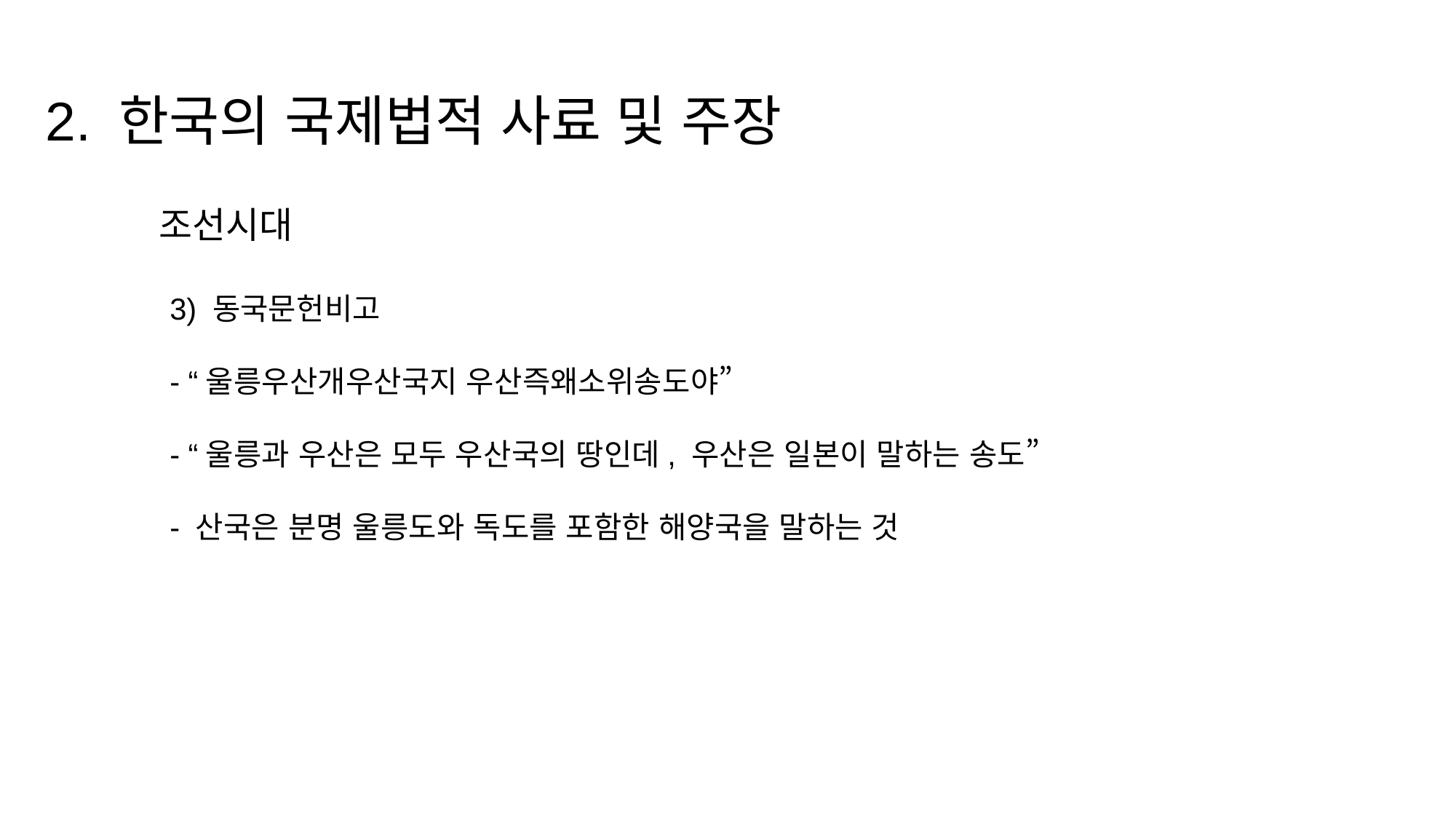

2. 한국의 국제법적 사료 및 주장

조선시대
3) 동국문헌비고

- “울릉우산개우산국지 우산즉왜소위송도야”

- “울릉과 우산은 모두 우산국의 땅인데, 우산은 일본이 말하는 송도”

- 산국은 분명 울릉도와 독도를 포함한 해양국을 말하는 것